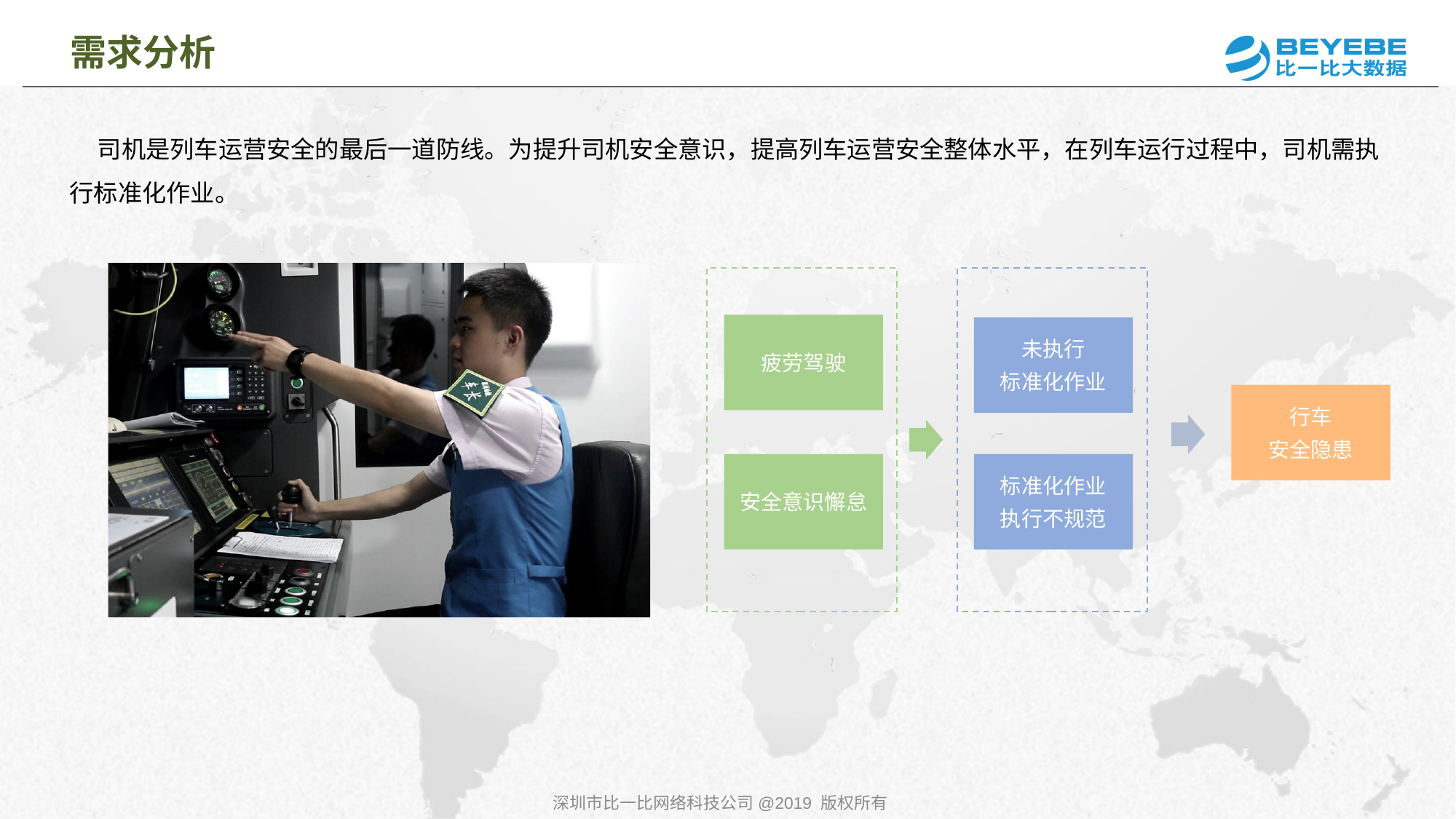

需求分析
    司机是列车运营安全的最后一道防线。为提升司机安全意识，提高列车运营安全整体水平，在列车运行过程中，司机需执行标准化作业。

疲劳驾驶
未执行
标准化作业
行车
安全隐患

安全意识懈怠
标准化作业
执行不规范